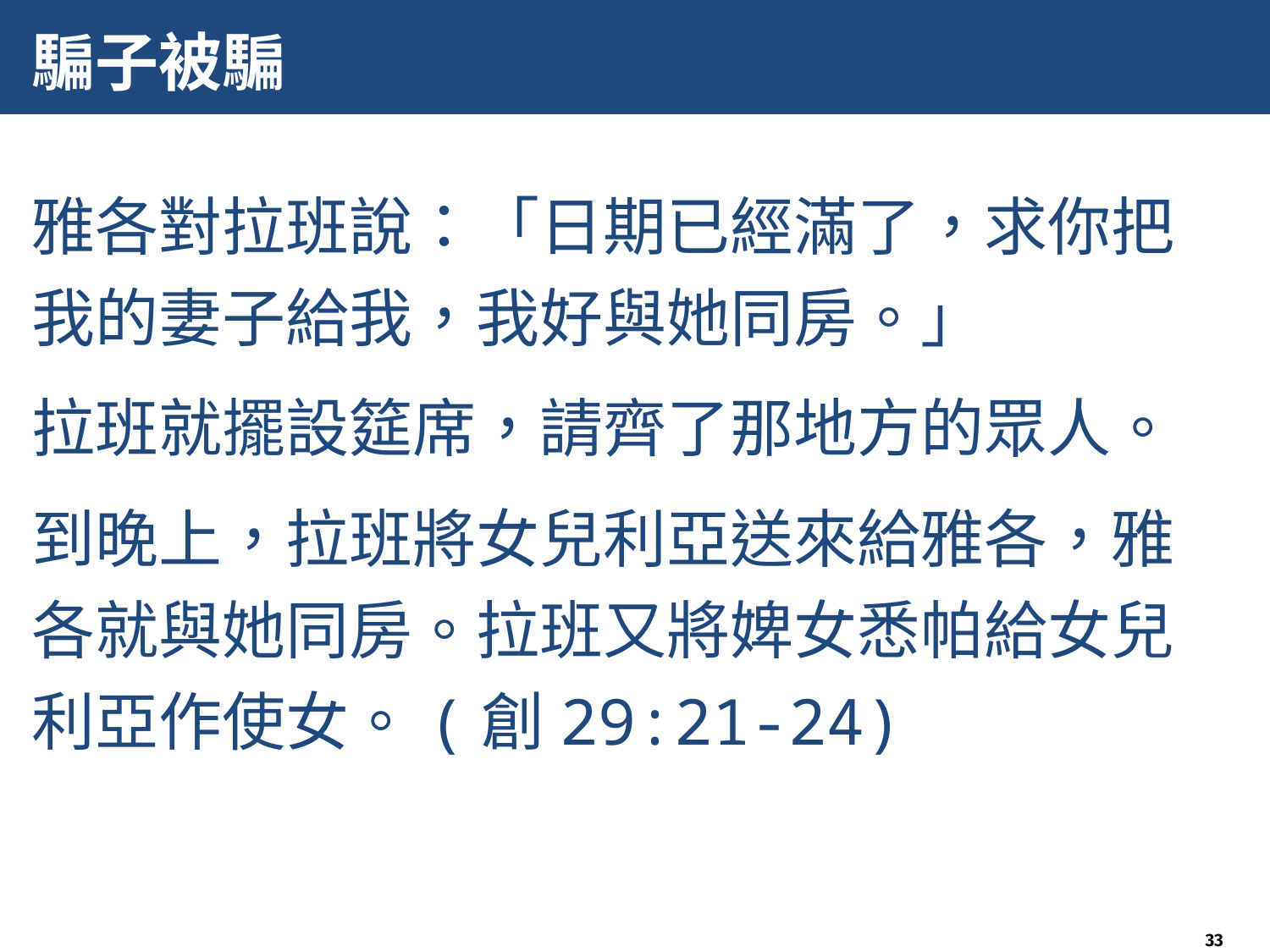

# 騙子被騙
雅各對拉班說：「日期已經滿了，求你把我的妻子給我，我好與她同房。」
拉班就擺設筵席，請齊了那地方的眾人。
到晚上，拉班將女兒利亞送來給雅各，雅各就與她同房。拉班又將婢女悉帕給女兒利亞作使女。(創29:21-24)